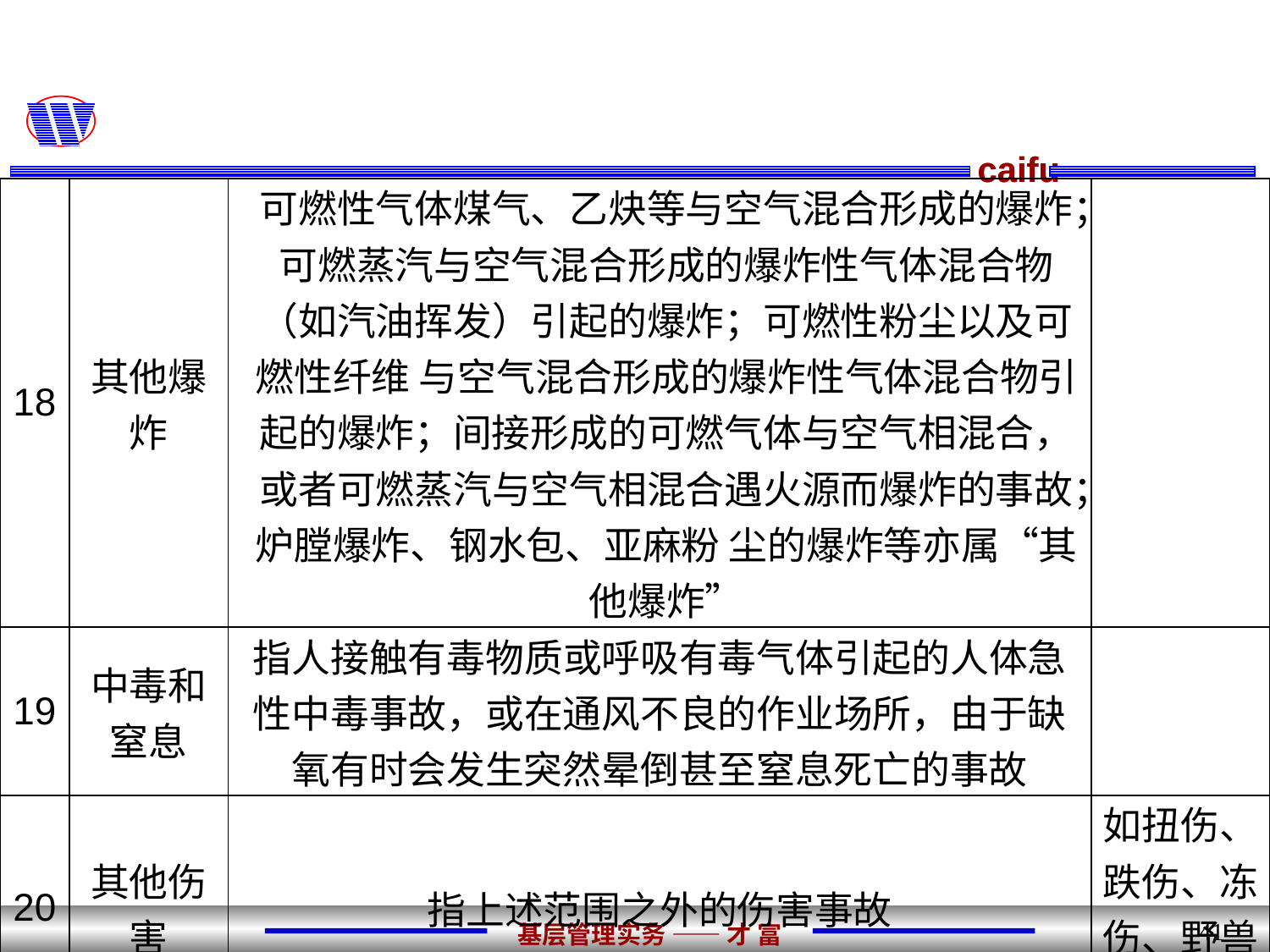

#
| 18 | 其他爆炸 | 可燃性气体煤气、乙炔等与空气混合形成的爆炸；可燃蒸汽与空气混合形成的爆炸性气体混合物（如汽油挥发）引起的爆炸；可燃性粉尘以及可燃性纤维 与空气混合形成的爆炸性气体混合物引起的爆炸；间接形成的可燃气体与空气相混合，或者可燃蒸汽与空气相混合遇火源而爆炸的事故；炉膛爆炸、钢水包、亚麻粉 尘的爆炸等亦属“其他爆炸” |  |
| --- | --- | --- | --- |
| 19 | 中毒和窒息 | 指人接触有毒物质或呼吸有毒气体引起的人体急性中毒事故，或在通风不良的作业场所，由于缺氧有时会发生突然晕倒甚至窒息死亡的事故 |  |
| 20 | 其他伤害 | 指上述范围之外的伤害事故 | 如扭伤、跌伤、冻伤、野兽咬伤等等 |